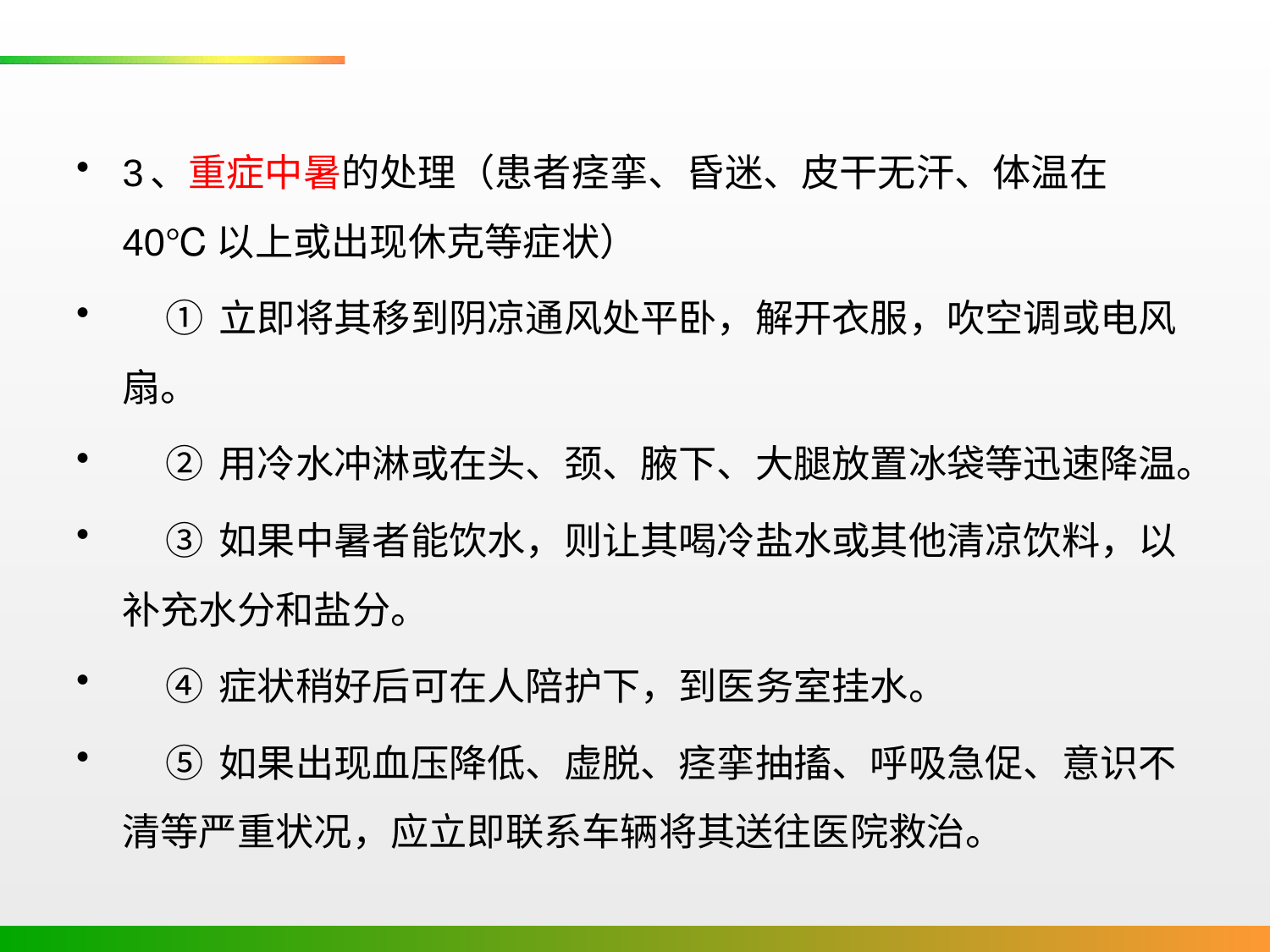

3、重症中暑的处理（患者痉挛、昏迷、皮干无汗、体温在40℃以上或出现休克等症状）
     ① 立即将其移到阴凉通风处平卧，解开衣服，吹空调或电风扇。
     ② 用冷水冲淋或在头、颈、腋下、大腿放置冰袋等迅速降温。
     ③ 如果中暑者能饮水，则让其喝冷盐水或其他清凉饮料，以补充水分和盐分。
     ④ 症状稍好后可在人陪护下，到医务室挂水。
     ⑤ 如果出现血压降低、虚脱、痉挛抽搐、呼吸急促、意识不  清等严重状况，应立即联系车辆将其送往医院救治。